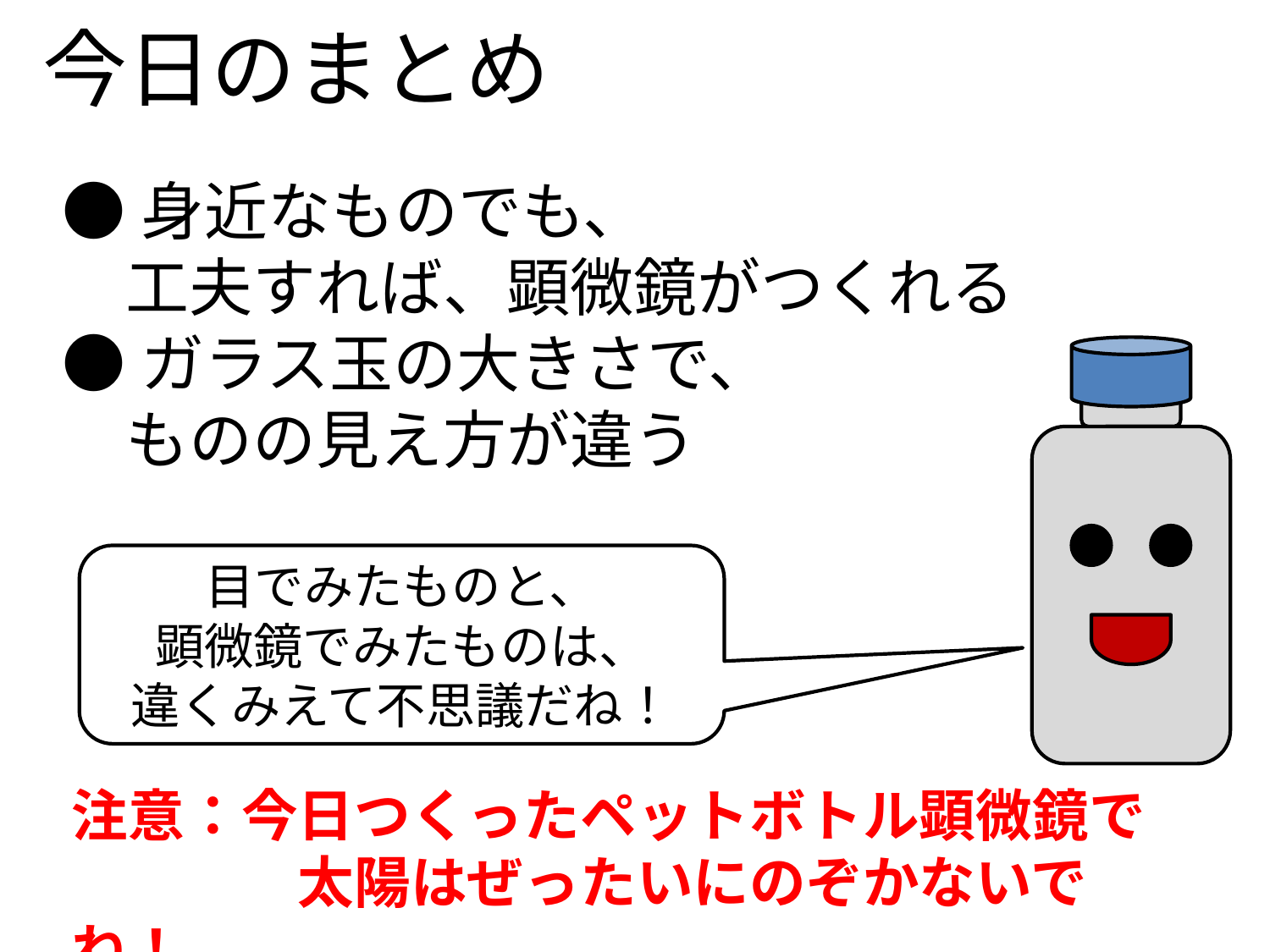

今日のまとめ
●身近なものでも、
　工夫すれば、顕微鏡がつくれる
●ガラス玉の大きさで、
　ものの見え方が違う

目でみたものと、
顕微鏡でみたものは、
違くみえて不思議だね！

注意：今日つくったペットボトル顕微鏡で
　　　　太陽はぜったいにのぞかないでね！